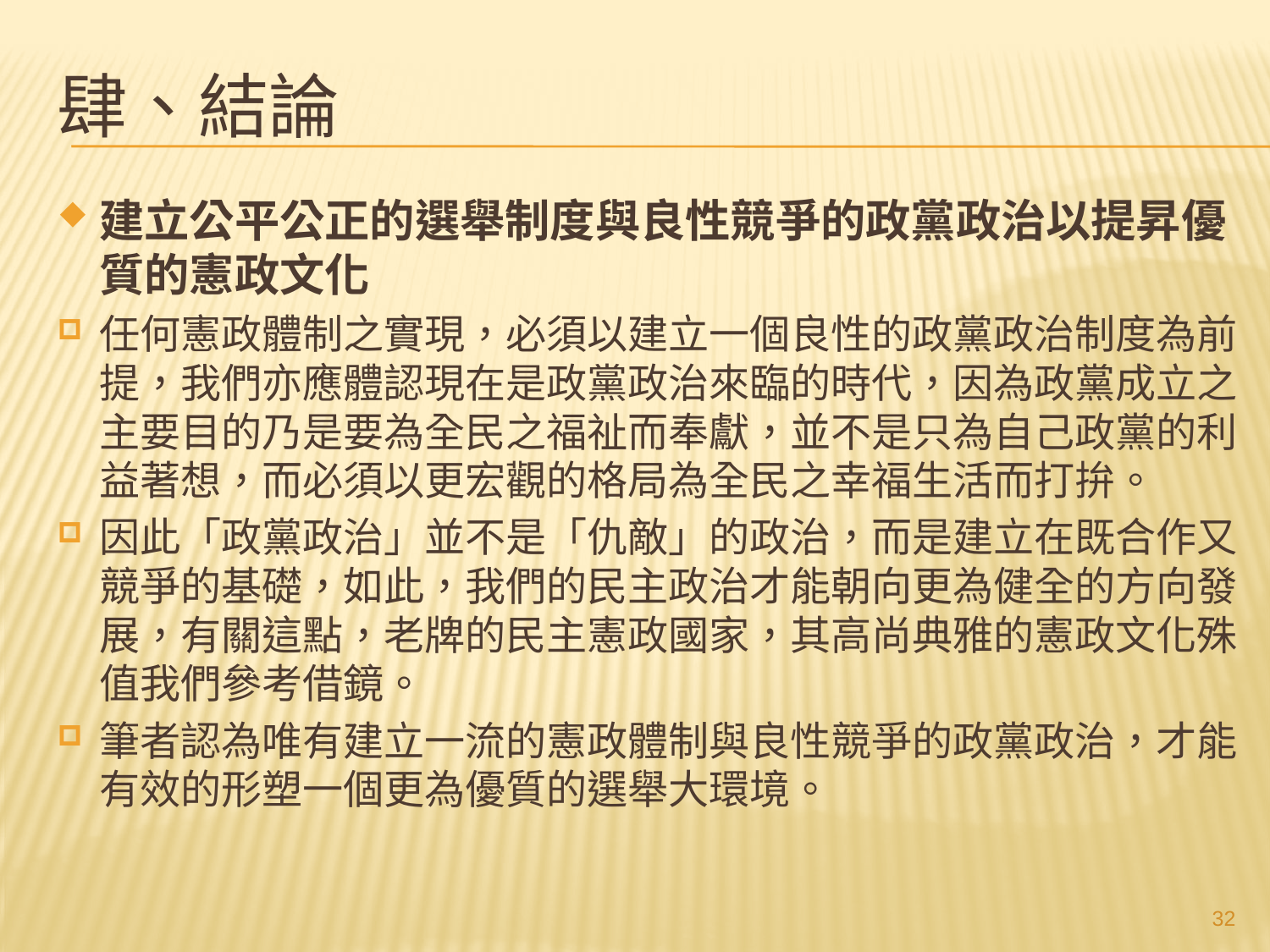

# 肆、結論
建立公平公正的選舉制度與良性競爭的政黨政治以提昇優質的憲政文化
任何憲政體制之實現，必須以建立一個良性的政黨政治制度為前提，我們亦應體認現在是政黨政治來臨的時代，因為政黨成立之主要目的乃是要為全民之福祉而奉獻，並不是只為自己政黨的利益著想，而必須以更宏觀的格局為全民之幸福生活而打拚。
因此「政黨政治」並不是「仇敵」的政治，而是建立在既合作又競爭的基礎，如此，我們的民主政治才能朝向更為健全的方向發展，有關這點，老牌的民主憲政國家，其高尚典雅的憲政文化殊值我們參考借鏡。
筆者認為唯有建立一流的憲政體制與良性競爭的政黨政治，才能有效的形塑一個更為優質的選舉大環境。

32